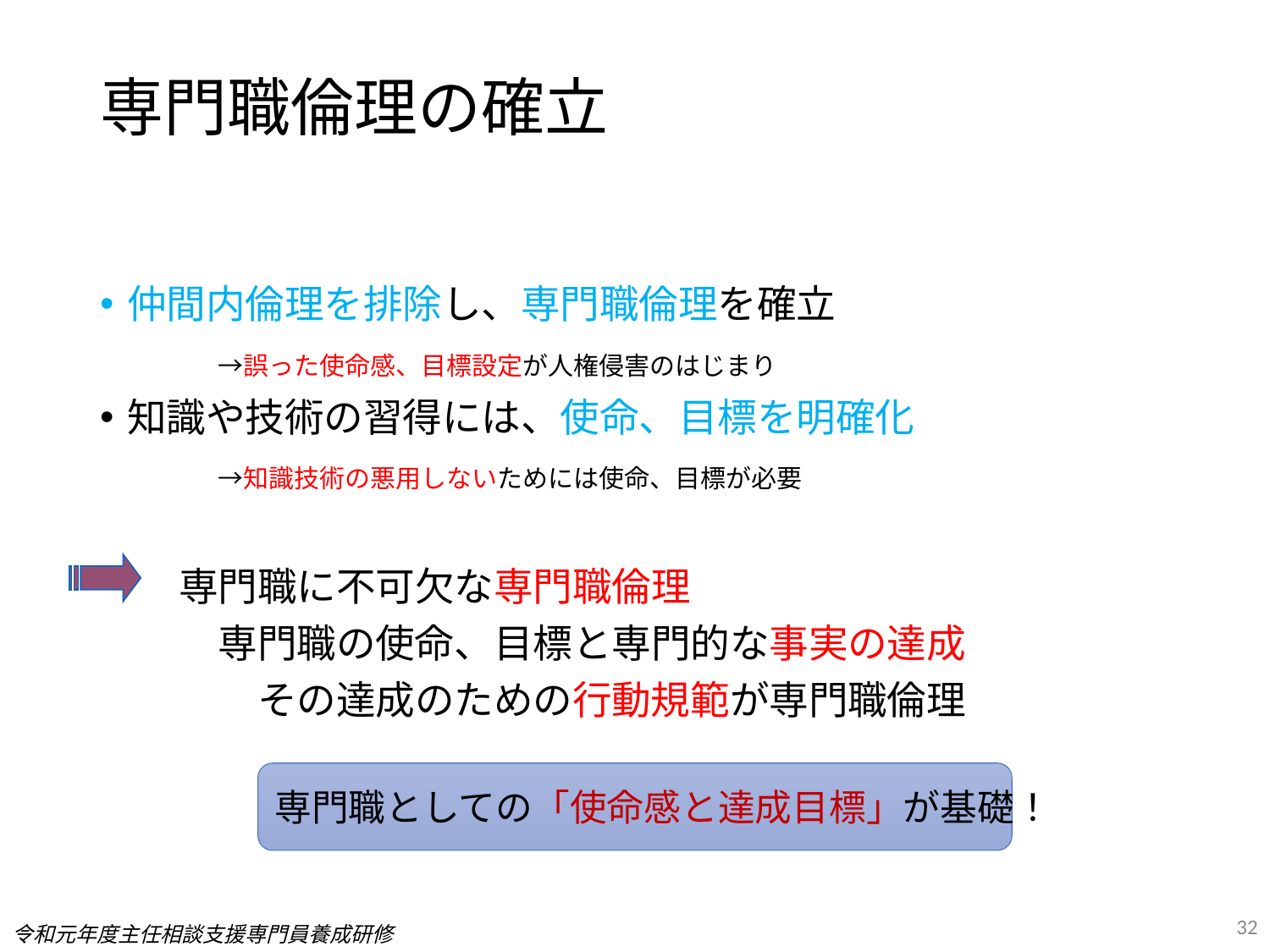

# 専門職倫理の確立
仲間内倫理を排除し、専門職倫理を確立
　　　→誤った使命感、目標設定が人権侵害のはじまり
知識や技術の習得には、使命、目標を明確化
　　　→知識技術の悪用しないためには使命、目標が必要

　　専門職に不可欠な専門職倫理
　　　専門職の使命、目標と専門的な事実の達成
　　　　その達成のための行動規範が専門職倫理

専門職としての「使命感と達成目標」が基礎！
32
令和元年度主任相談支援専門員養成研修